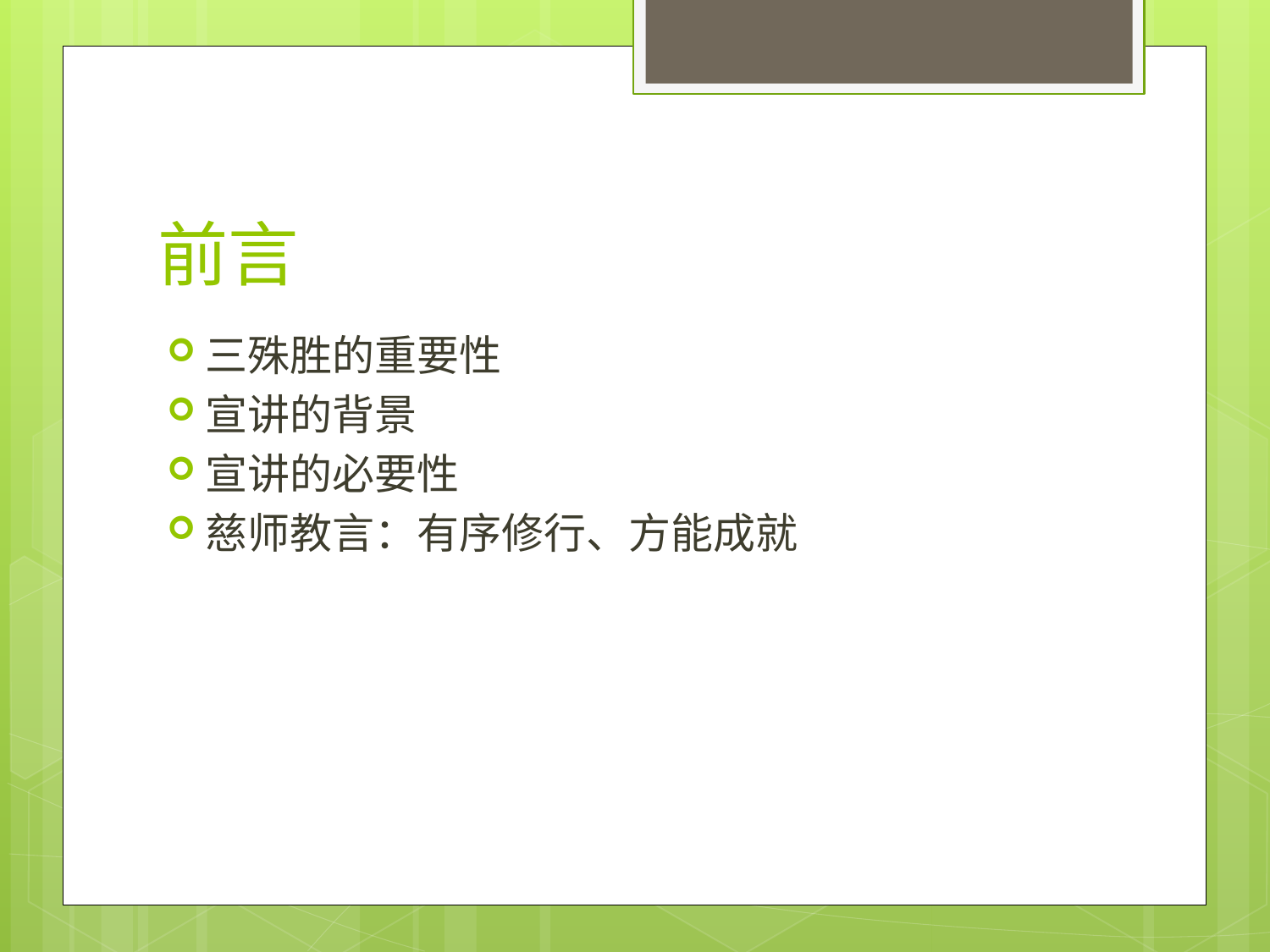

# 前言
三殊胜的重要性
宣讲的背景
宣讲的必要性
慈师教言：有序修行、方能成就